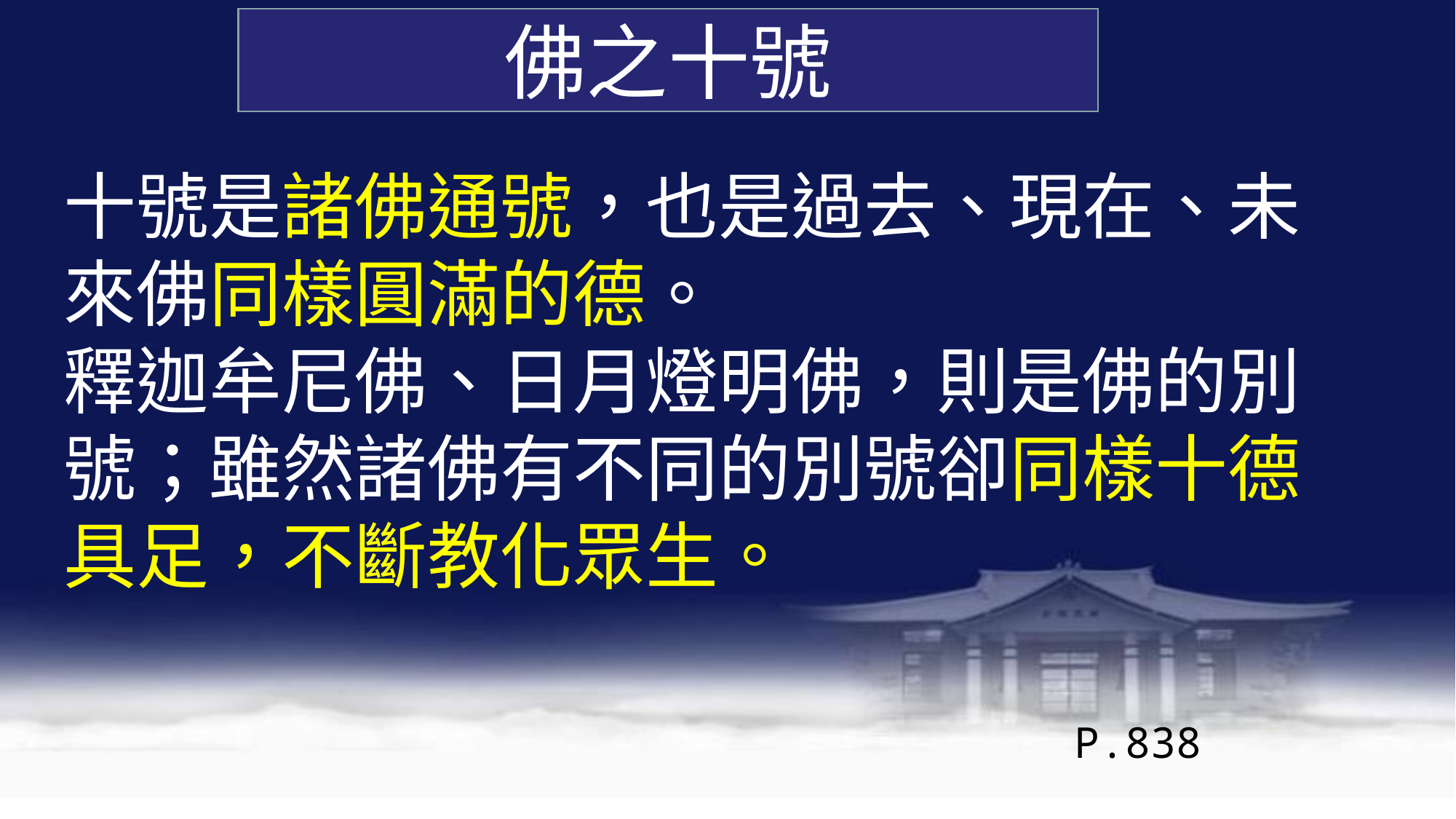

佛之十號
十號是諸佛通號，也是過去、現在、未來佛同樣圓滿的德。
釋迦牟尼佛、日月燈明佛，則是佛的別號；雖然諸佛有不同的別號卻同樣十德具足，不斷教化眾生。

                          P.838